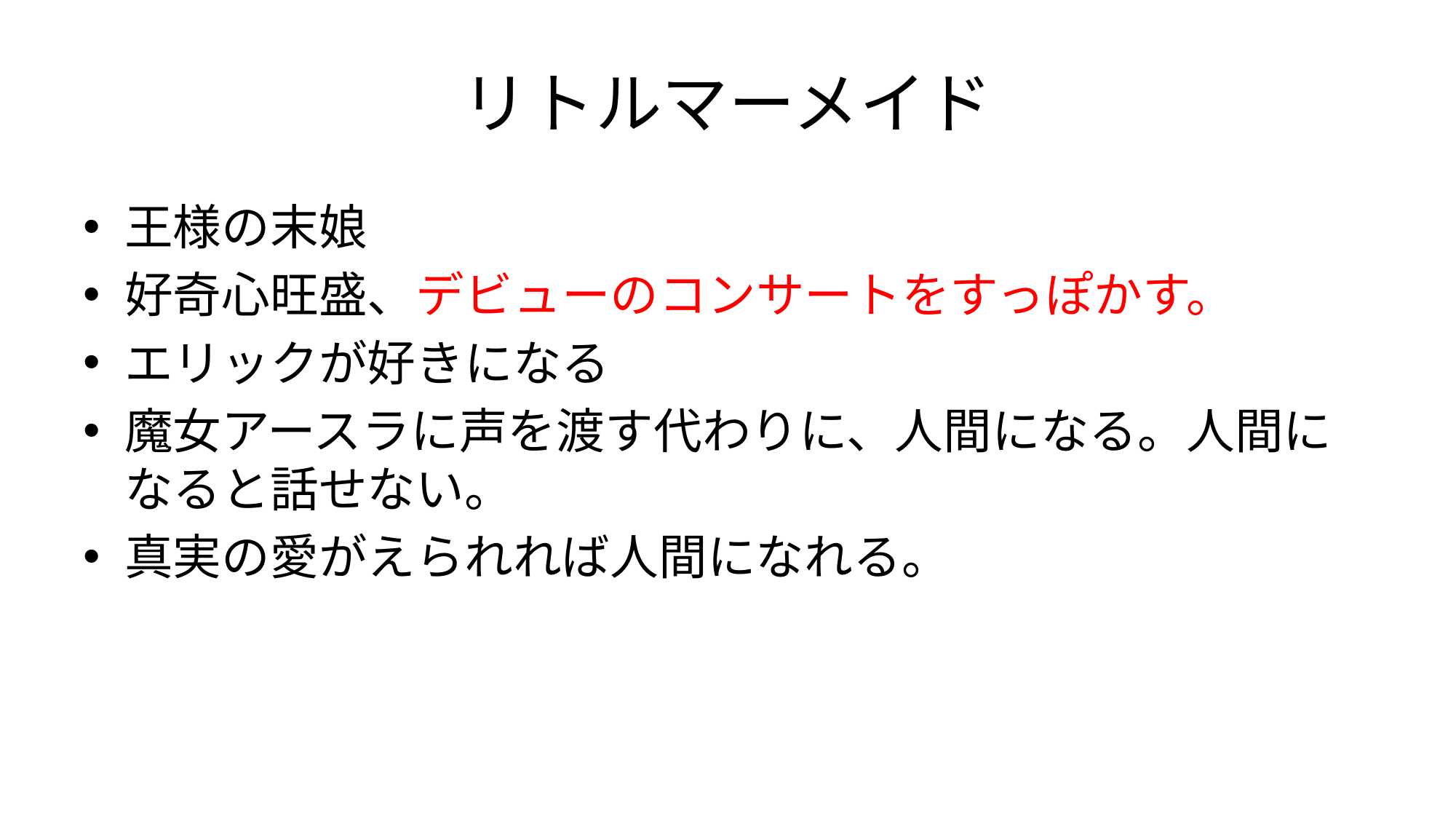

# リトルマーメイド
王様の末娘
好奇心旺盛、デビューのコンサートをすっぽかす。
エリックが好きになる
魔女アースラに声を渡す代わりに、人間になる。人間になると話せない。
真実の愛がえられれば人間になれる。